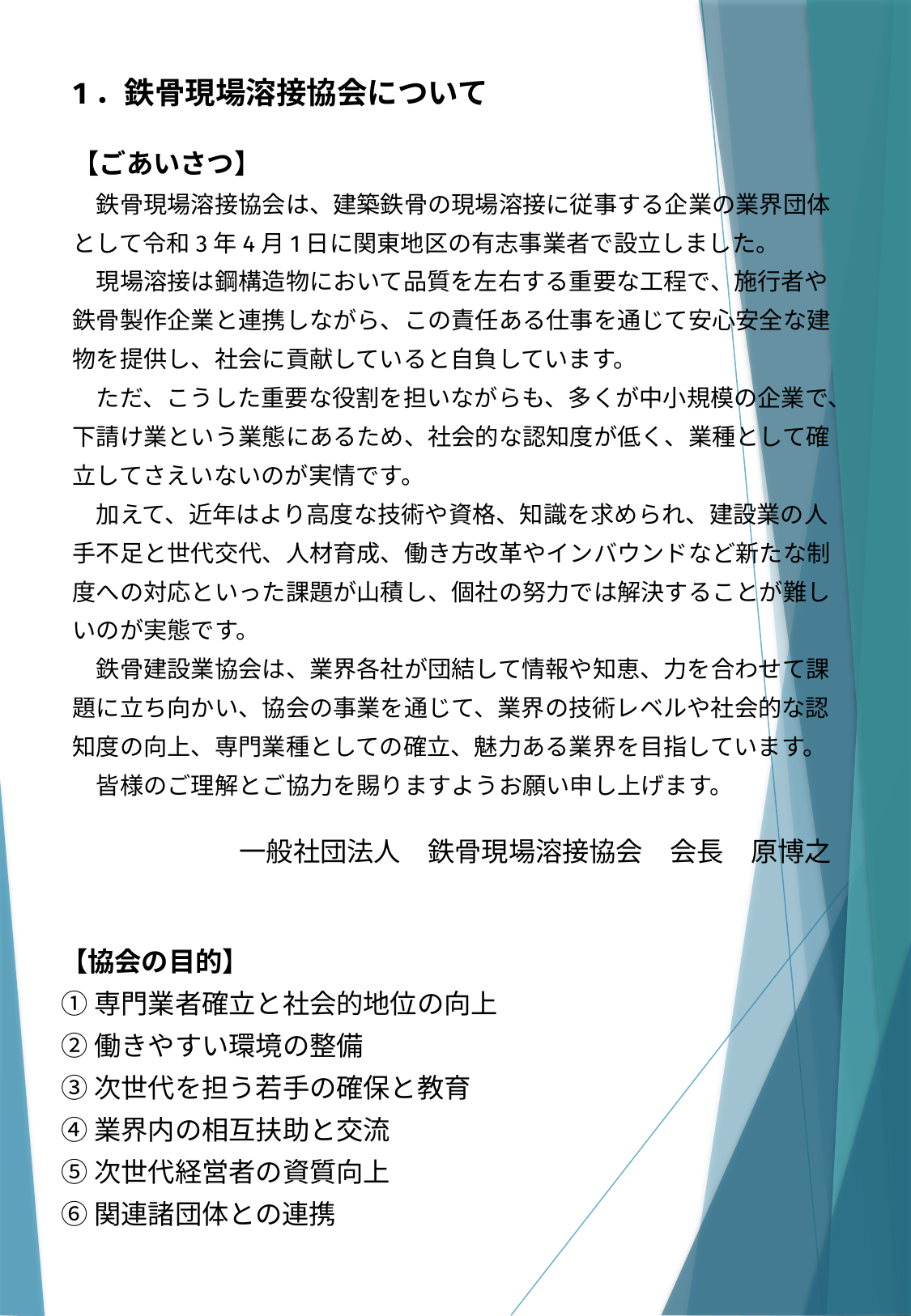

# 1．鉄骨現場溶接協会について
【ごあいさつ】
　鉄骨現場溶接協会は、建築鉄骨の現場溶接に従事する企業の業界団体として令和3年4月1日に関東地区の有志事業者で設立しました。
　現場溶接は鋼構造物において品質を左右する重要な工程で、施行者や鉄骨製作企業と連携しながら、この責任ある仕事を通じて安心安全な建物を提供し、社会に貢献していると自負しています。
　ただ、こうした重要な役割を担いながらも、多くが中小規模の企業で、下請け業という業態にあるため、社会的な認知度が低く、業種として確立してさえいないのが実情です。
　加えて、近年はより高度な技術や資格、知識を求められ、建設業の人手不足と世代交代、人材育成、働き方改革やインバウンドなど新たな制度への対応といった課題が山積し、個社の努力では解決することが難しいのが実態です。
　鉄骨建設業協会は、業界各社が団結して情報や知恵、力を合わせて課題に立ち向かい、協会の事業を通じて、業界の技術レベルや社会的な認知度の向上、専門業種としての確立、魅力ある業界を目指しています。
　皆様のご理解とご協力を賜りますようお願い申し上げます。

一般社団法人　鉄骨現場溶接協会　会長　原博之
【協会の目的】
①専門業者確立と社会的地位の向上
②働きやすい環境の整備
③次世代を担う若手の確保と教育
④業界内の相互扶助と交流
⑤次世代経営者の資質向上
⑥関連諸団体との連携